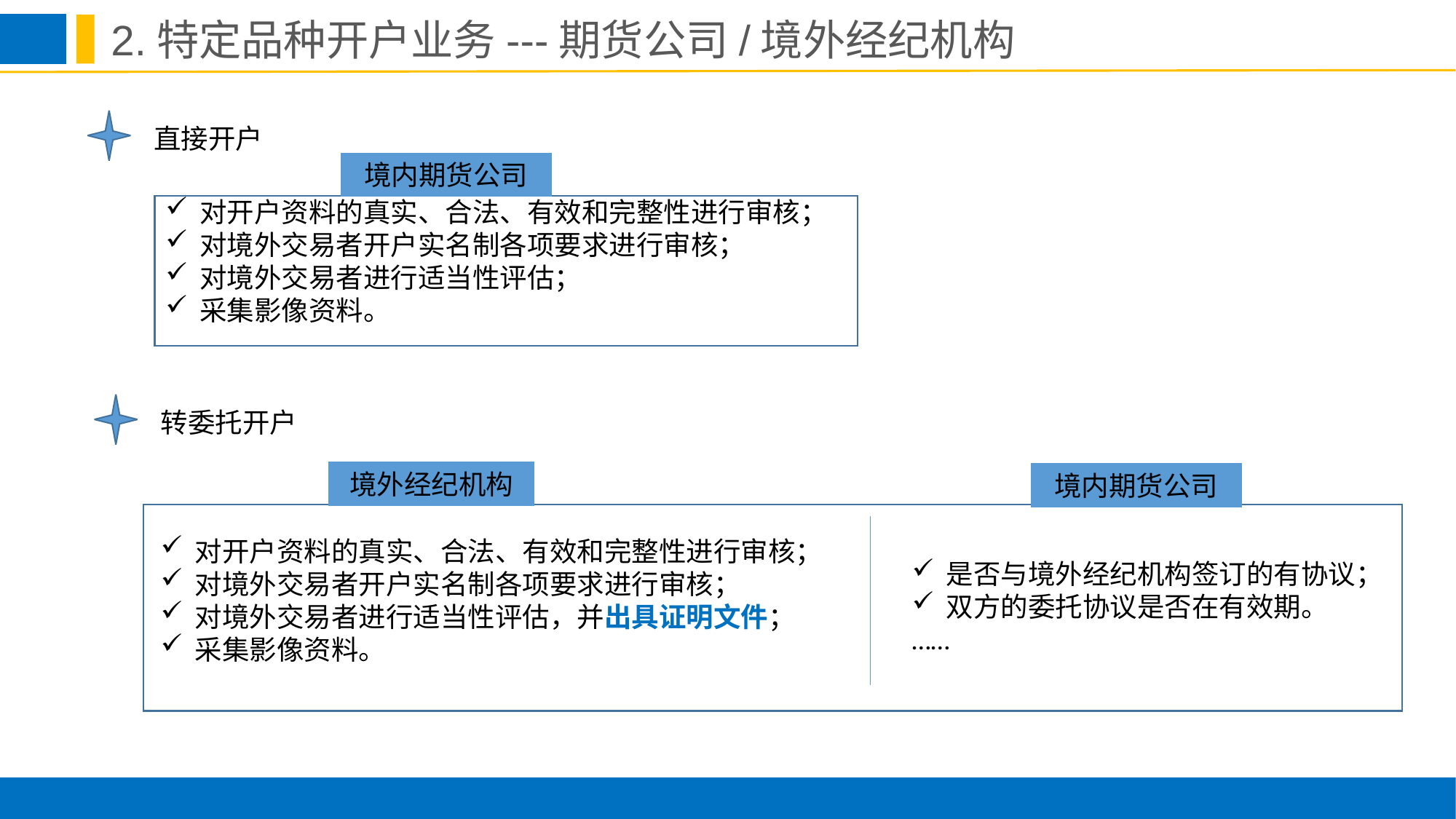

2.特定品种开户业务---期货公司/境外经纪机构

直接开户
境内期货公司
对开户资料的真实、合法、有效和完整性进行审核；
对境外交易者开户实名制各项要求进行审核；
对境外交易者进行适当性评估；
采集影像资料。

转委托开户
境外经纪机构
境内期货公司

对开户资料的真实、合法、有效和完整性进行审核；
对境外交易者开户实名制各项要求进行审核；
对境外交易者进行适当性评估，并出具证明文件；
采集影像资料。
是否与境外经纪机构签订的有协议；
双方的委托协议是否在有效期。
……